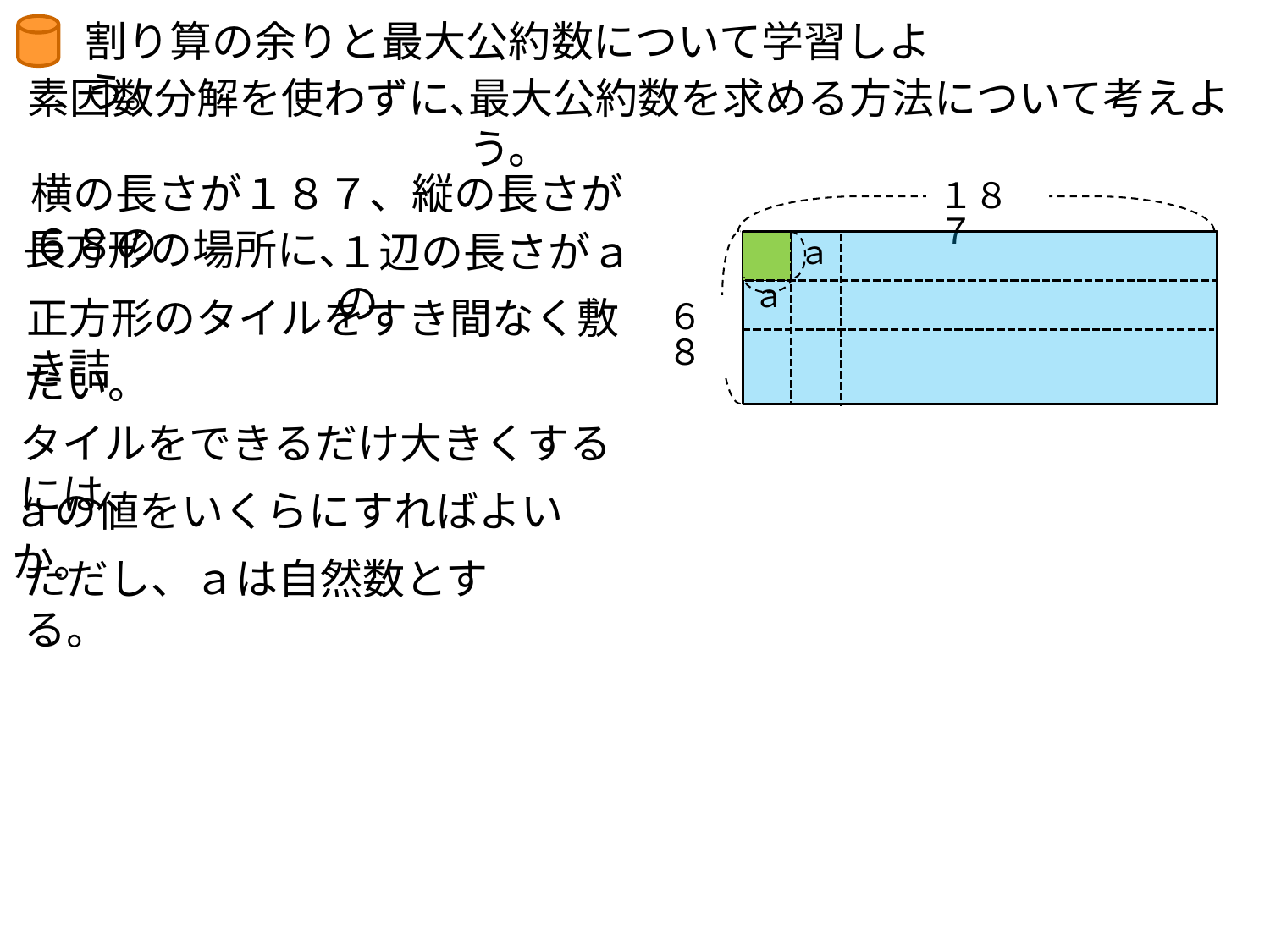

割り算の余りと最大公約数について学習しよう。

最大公約数を求める方法について考えよう。
素因数分解を使わずに、
横の長さが１８７、縦の長さが６８の

１８７

６８
長方形の場所に、
１辺の長さがａの
ａ

ａ
正方形のタイルをすき間なく敷き詰
たい。
タイルをできるだけ大きくするには、
ａの値をいくらにすればよいか。
ただし、ａは自然数とする。